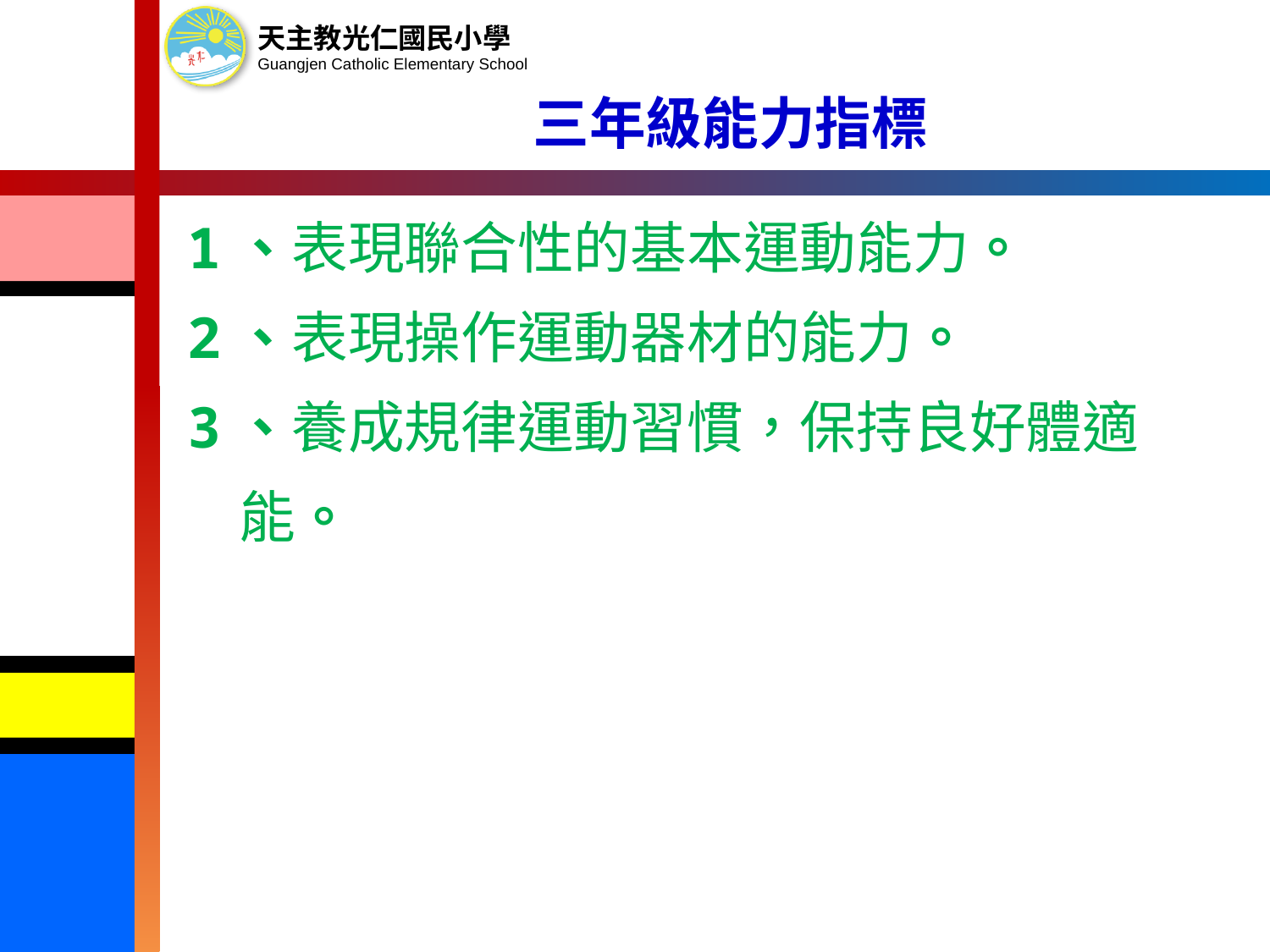

# 三年級能力指標
1、表現聯合性的基本運動能力。
2、表現操作運動器材的能力。
3、養成規律運動習慣，保持良好體適
   能。